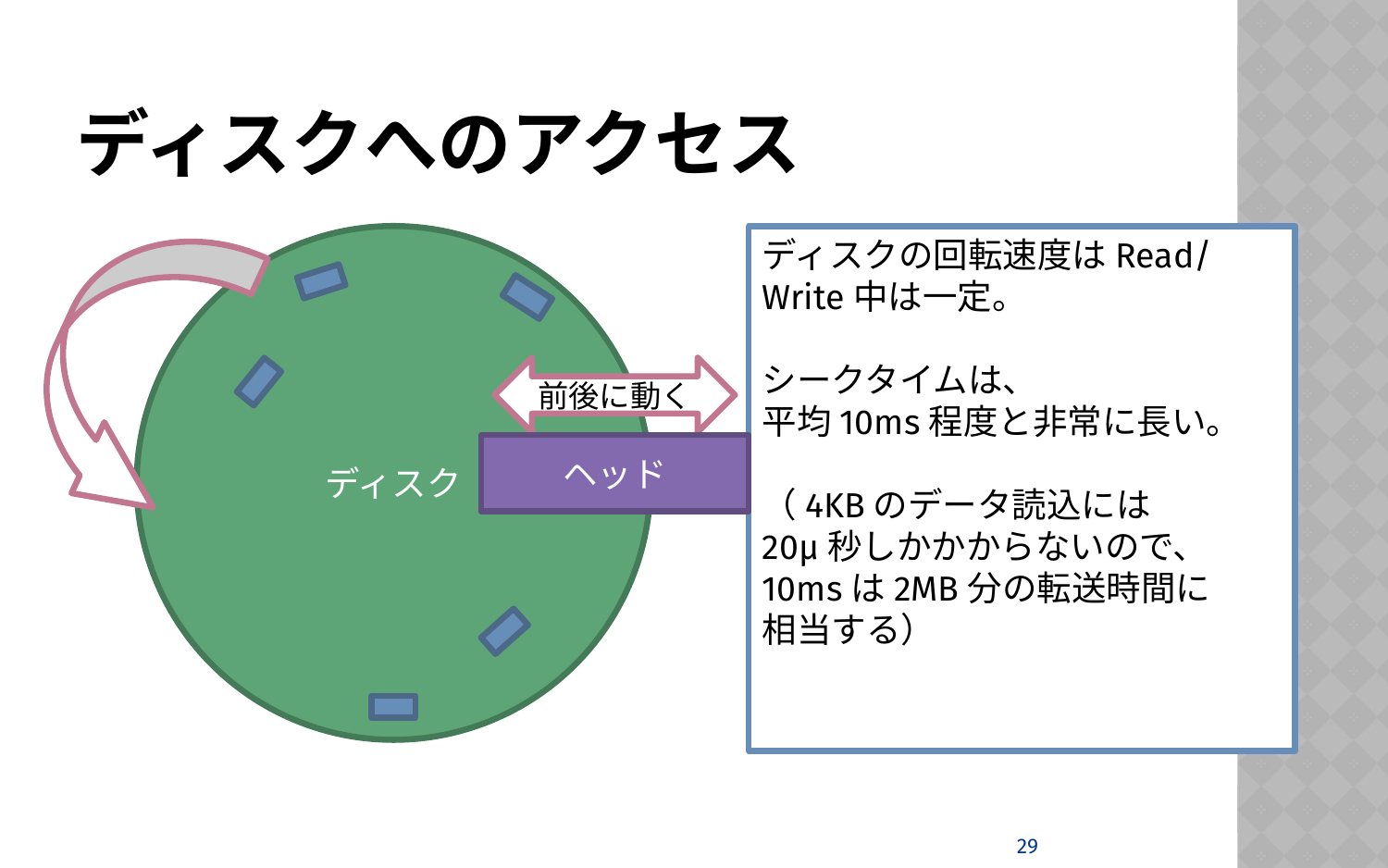

# ディスクへのアクセス

ディスク

ディスクの回転速度はRead/Write中は一定。

シークタイムは、
平均10ms程度と非常に長い。

（4KBのデータ読込には
20μ秒しかかからないので、
10msは2MB分の転送時間に
相当する）

前後に動く
ヘッド
29